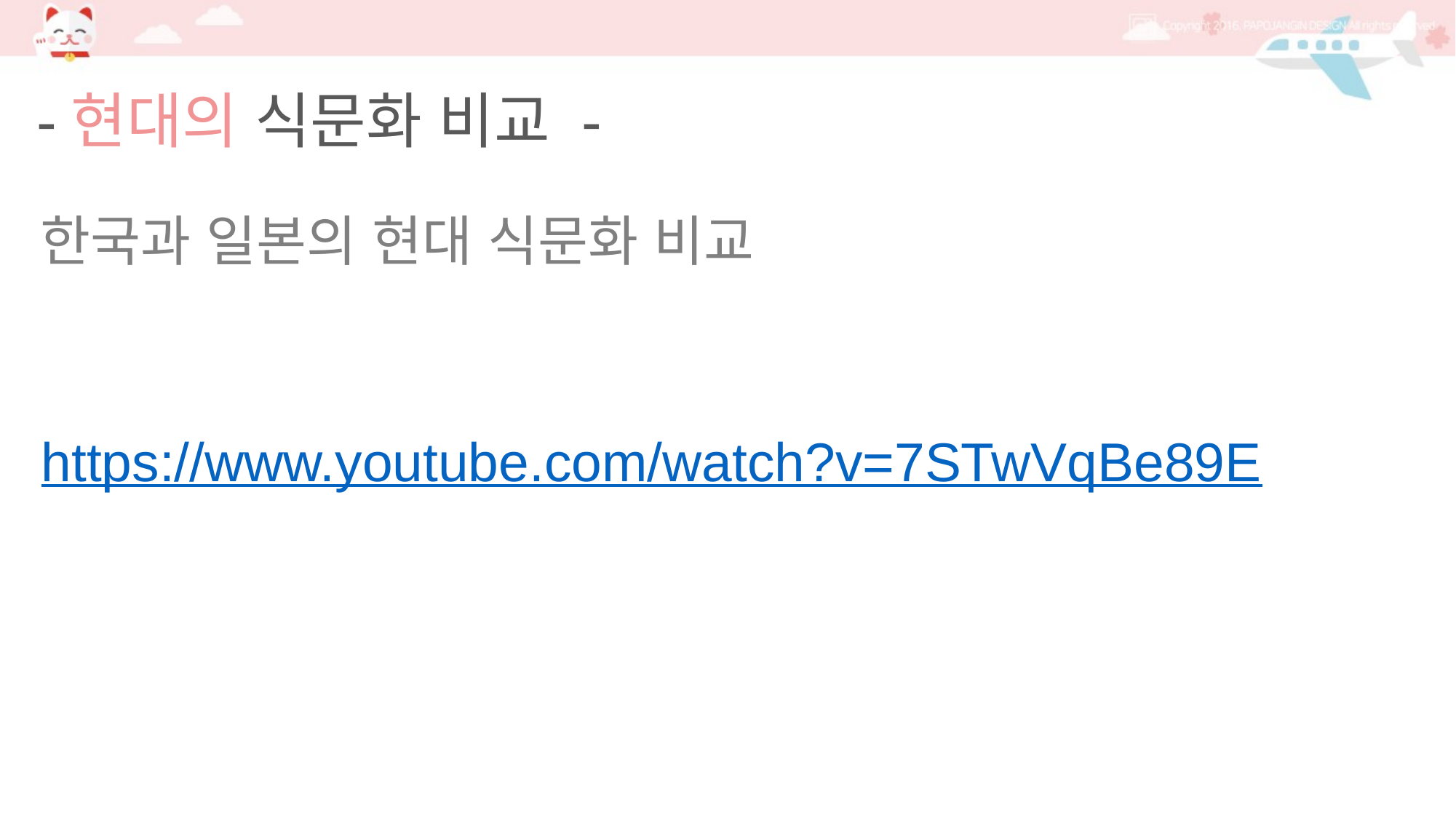

-현대의 식문화 비교 -
한국과 일본의 현대 식문화 비교
https://www.youtube.com/watch?v=7STwVqBe89E